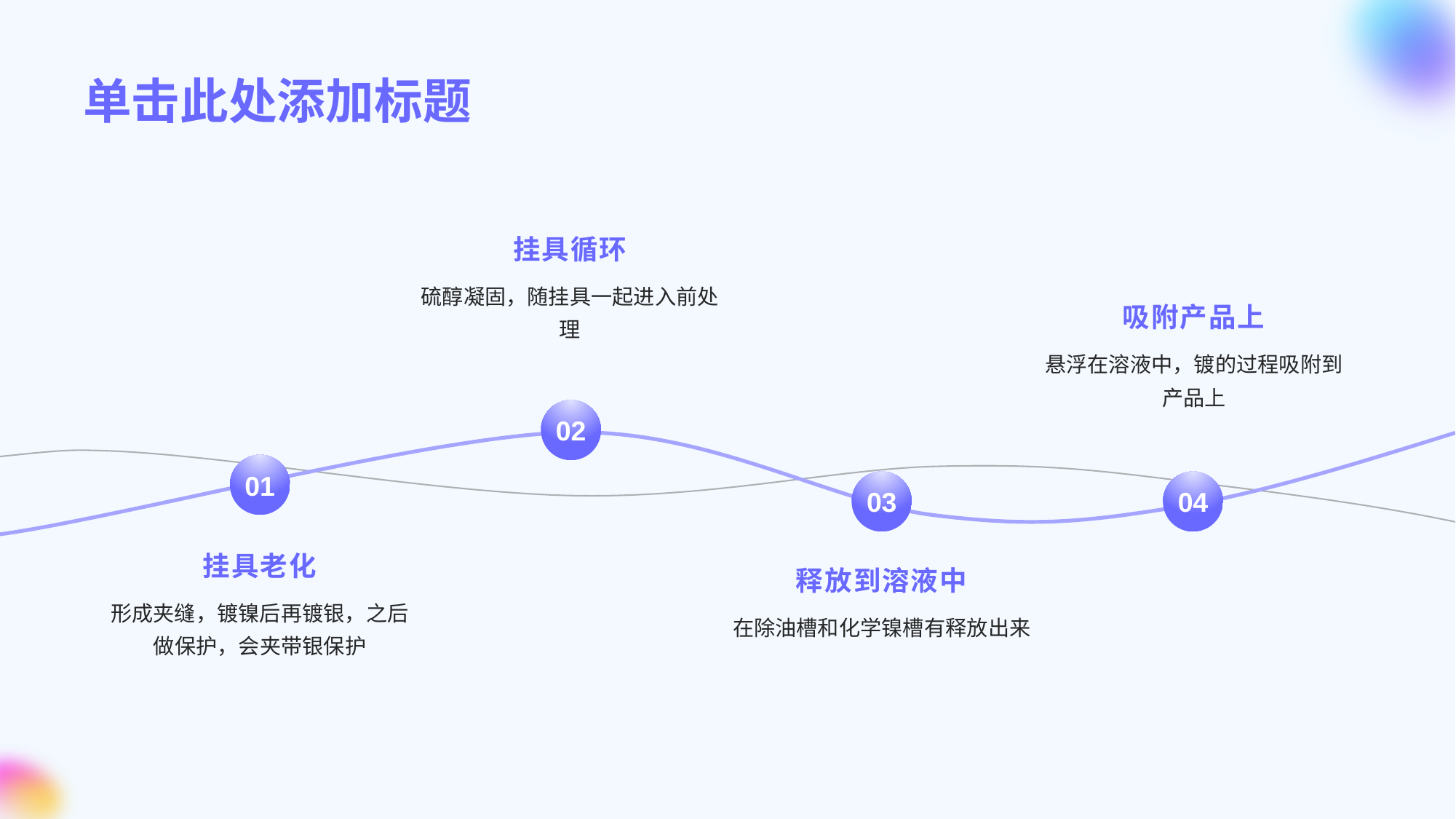

# 单击此处添加标题
挂具循环
硫醇凝固，随挂具一起进入前处理
吸附产品上
悬浮在溶液中，镀的过程吸附到产品上

02

01
04
03
挂具老化
释放到溶液中
形成夹缝，镀镍后再镀银，之后做保护，会夹带银保护
在除油槽和化学镍槽有释放出来